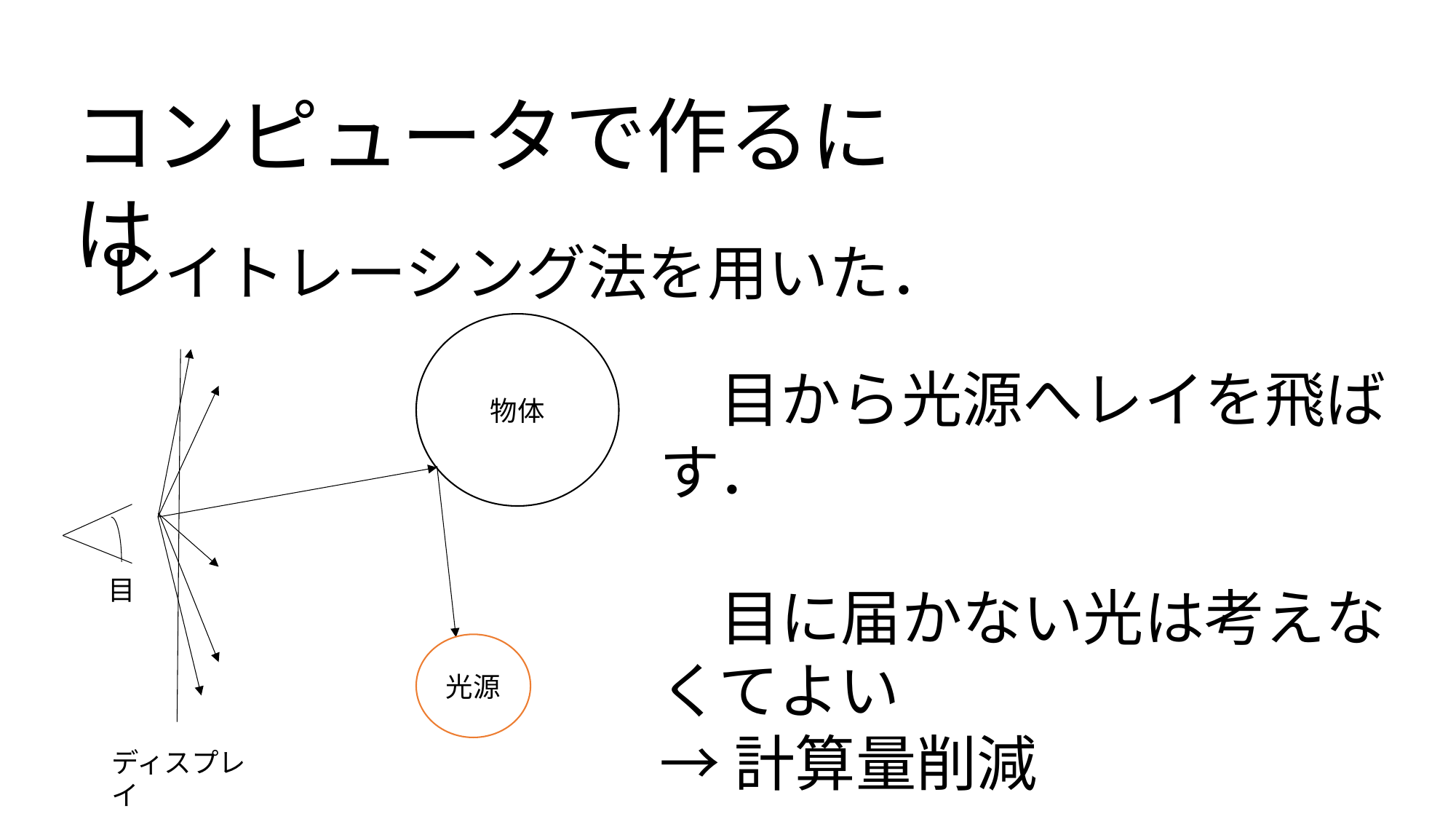

コンピュータで作るには
レイトレーシング法を用いた．
物体
　目から光源へレイを飛ばす．

　目に届かない光は考えなくてよい
→計算量削減

目
光源
ディスプレイ